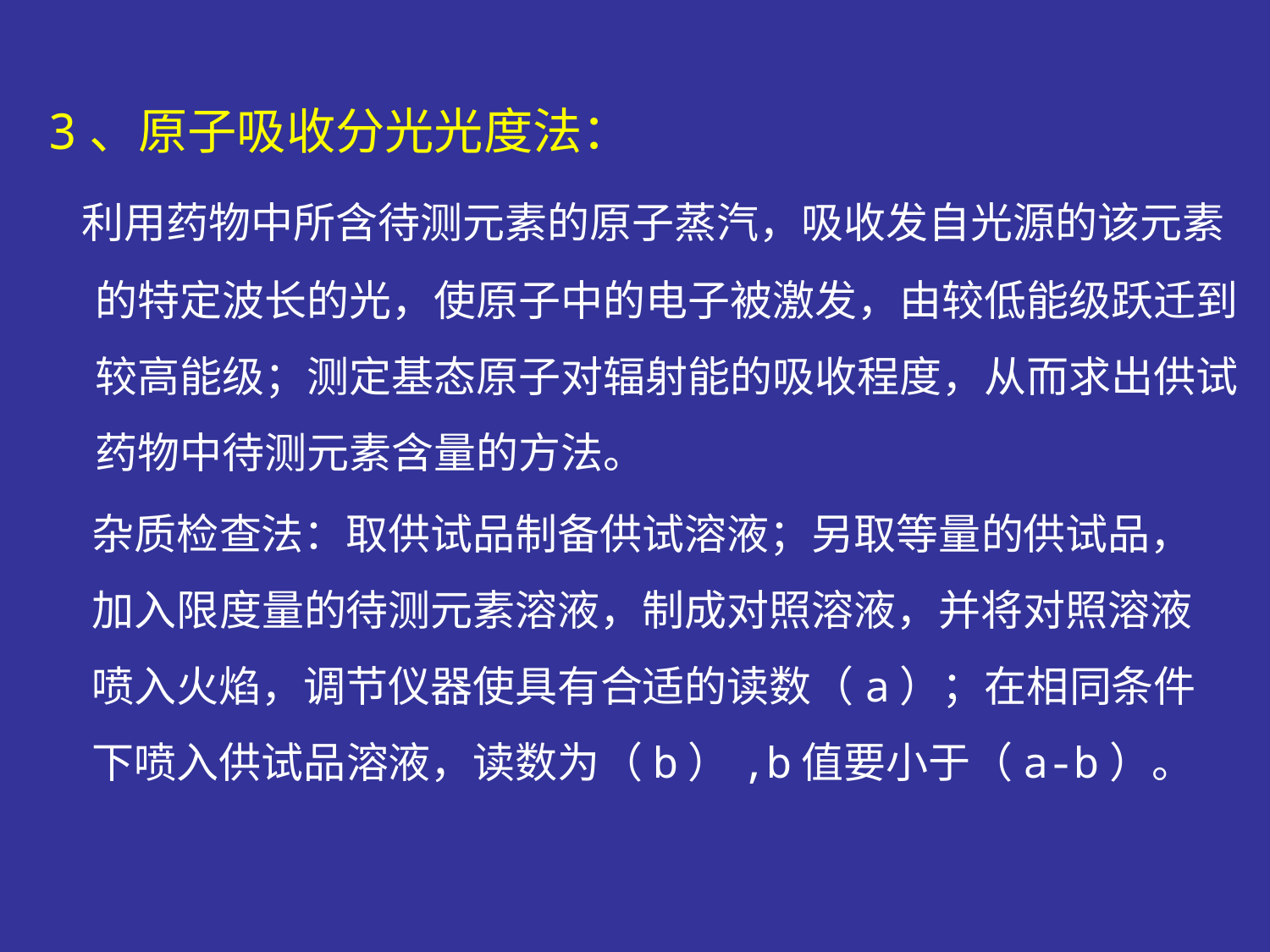

3、原子吸收分光光度法：
  利用药物中所含待测元素的原子蒸汽，吸收发自光源的该元素的特定波长的光，使原子中的电子被激发，由较低能级跃迁到较高能级；测定基态原子对辐射能的吸收程度，从而求出供试药物中待测元素含量的方法。
杂质检查法：取供试品制备供试溶液；另取等量的供试品，加入限度量的待测元素溶液，制成对照溶液，并将对照溶液喷入火焰，调节仪器使具有合适的读数（a）；在相同条件下喷入供试品溶液，读数为（b）,b值要小于（a-b）。